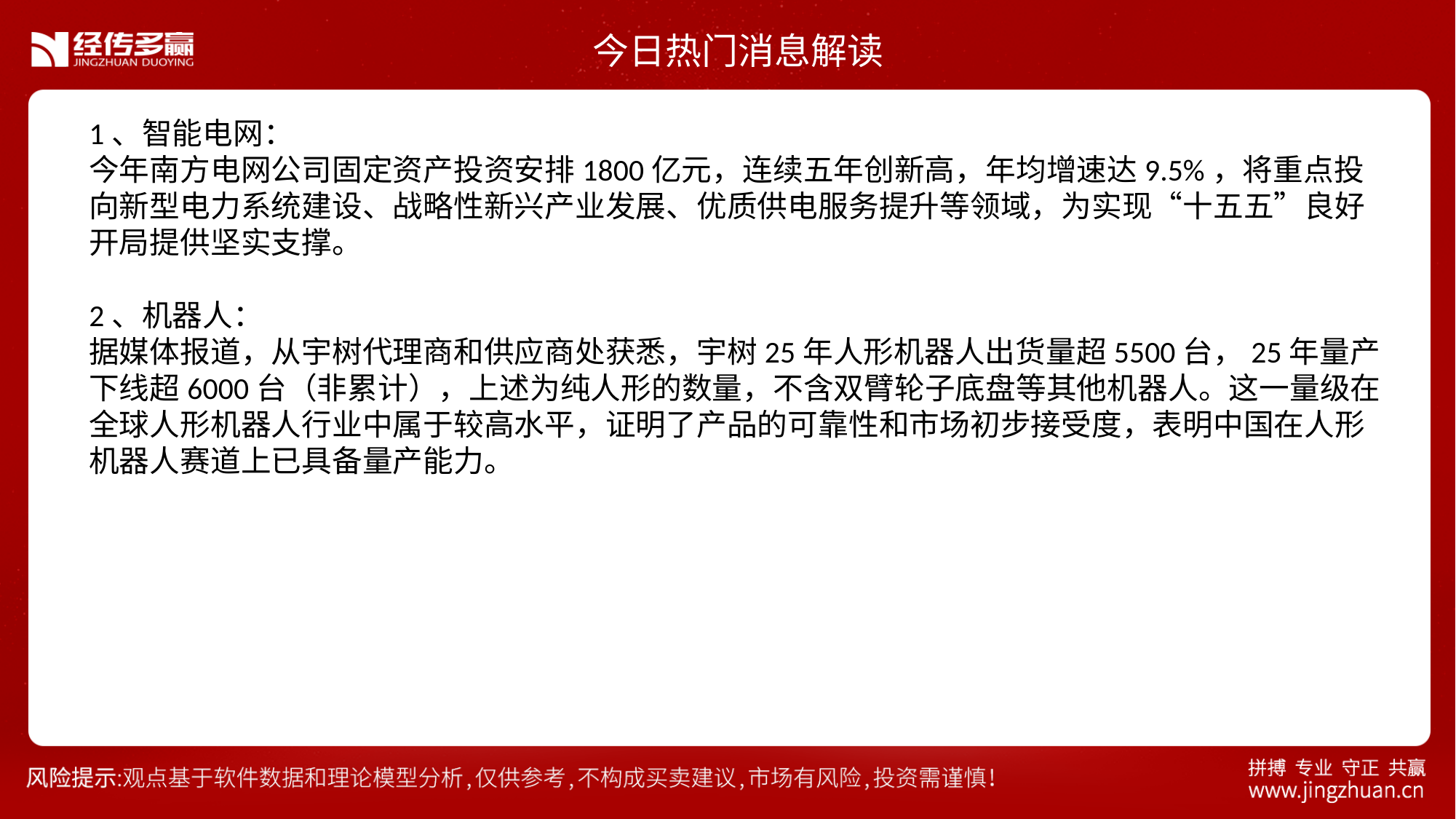

今日热门消息解读
1、智能电网：
今年南方电网公司固定资产投资安排1800亿元，连续五年创新高，年均增速达9.5%，将重点投向新型电力系统建设、战略性新兴产业发展、优质供电服务提升等领域，为实现“十五五”良好开局提供坚实支撑。

2、机器人：
据媒体报道，从宇树代理商和供应商处获悉，宇树25年人形机器人出货量超5500台，25年量产下线超6000台（非累计），上述为纯人形的数量，不含双臂轮子底盘等其他机器人。这一量级在全球人形机器人行业中属于较高水平，证明了产品的可靠性和市场初步接受度，表明中国在人形机器人赛道上已具备量产能力。